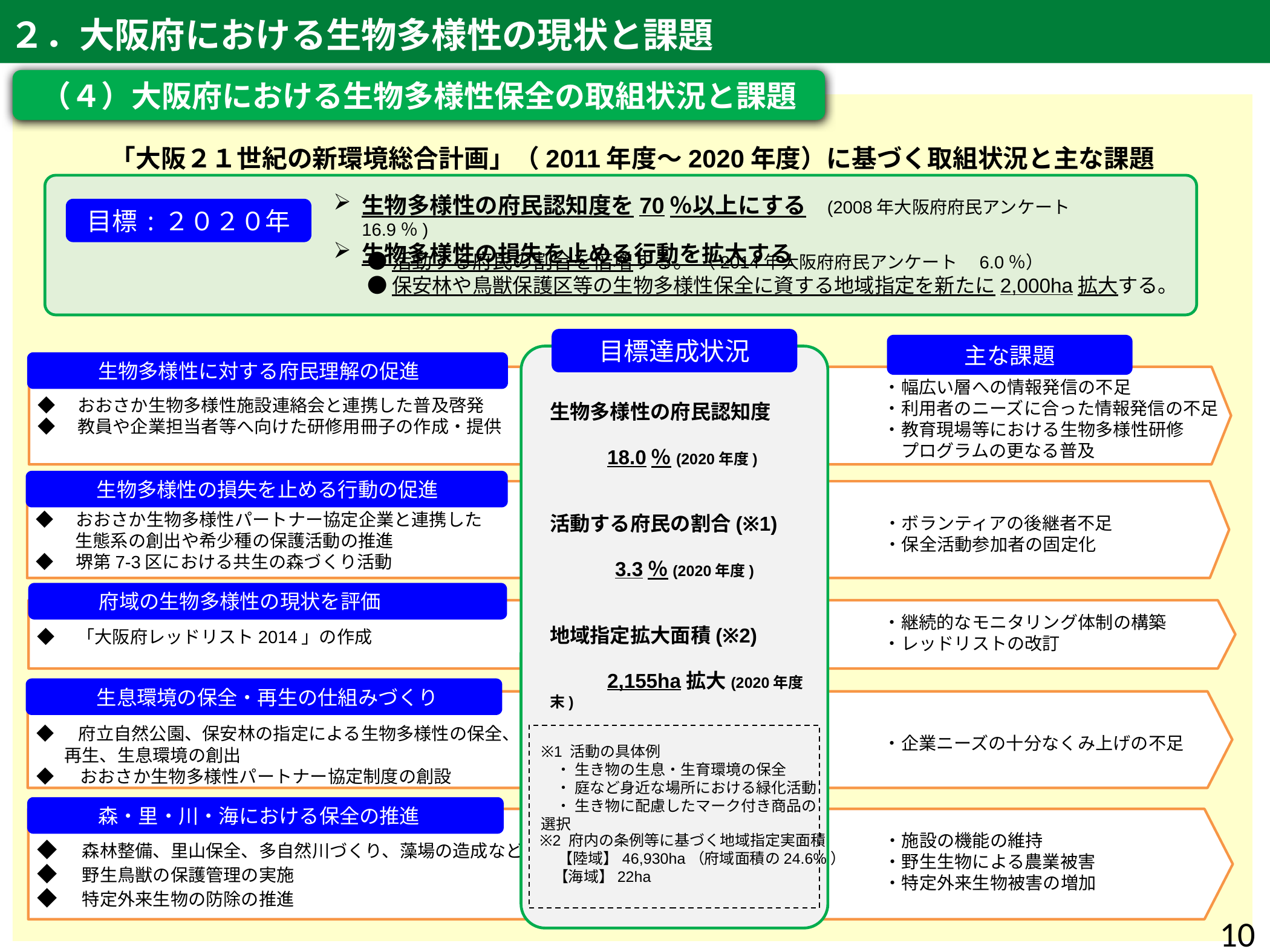

２．大阪府における生物多様性の現状と課題
（４）大阪府における生物多様性保全の取組状況と課題

「大阪２１世紀の新環境総合計画」（2011年度～2020年度）に基づく取組状況と主な課題

生物多様性の府民認知度を70％以上にする   (2008年大阪府府民アンケート 16.9％)
生物多様性の損失を止める行動を拡大する
目標:２０２０年
●活動する府民の割合を倍増する。 （2014年大阪府府民アンケート　6.0％）
●保安林や鳥獣保護区等の生物多様性保全に資する地域指定を新たに2,000ha拡大する。

目標達成状況
主な課題

　　　生物多様性に対する府民理解の促進
◆　おおさか生物多様性施設連絡会と連携した普及啓発
◆　教員や企業担当者等へ向けた研修用冊子の作成・提供
・幅広い層への情報発信の不足
・利用者のニーズに合った情報発信の不足
・教育現場等における生物多様性研修
　プログラムの更なる普及

生物多様性の府民認知度

　　　18.0％(2020年度)

活動する府民の割合(※1)

　　　3.3％(2020年度)

地域指定拡大面積(※2)

　　　2,155ha拡大(2020年度末)

　　　生物多様性の損失を止める行動の促進

◆　おおさか生物多様性パートナー協定企業と連携した
　　 生態系の創出や希少種の保護活動の推進
◆　堺第7-3区における共生の森づくり活動
・ボランティアの後継者不足
・保全活動参加者の固定化

　　　府域の生物多様性の現状を評価

◆　「大阪府レッドリスト2014」の作成

・継続的なモニタリング体制の構築
・レッドリストの改訂
　　　生息環境の保全・再生の仕組みづくり

◆　府立自然公園、保安林の指定による生物多様性の保全、
      再生、生息環境の創出
◆　 おおさか生物多様性パートナー協定制度の創設

・企業ニーズの十分なくみ上げの不足
※1 活動の具体例
　・ 生き物の生息・生育環境の保全
　・ 庭など身近な場所における緑化活動
　・ 生き物に配慮したマーク付き商品の選択
　　　森・里・川・海における保全の推進
10

◆　森林整備、里山保全、多自然川づくり、藻場の造成などの推進
◆　野生鳥獣の保護管理の実施
◆　特定外来生物の防除の推進
・施設の機能の維持
・野生生物による農業被害
・特定外来生物被害の増加
※2 府内の条例等に基づく地域指定実面積
　 【陸域】46,930ha（府域面積の24.6%）
   【海域】22ha

10